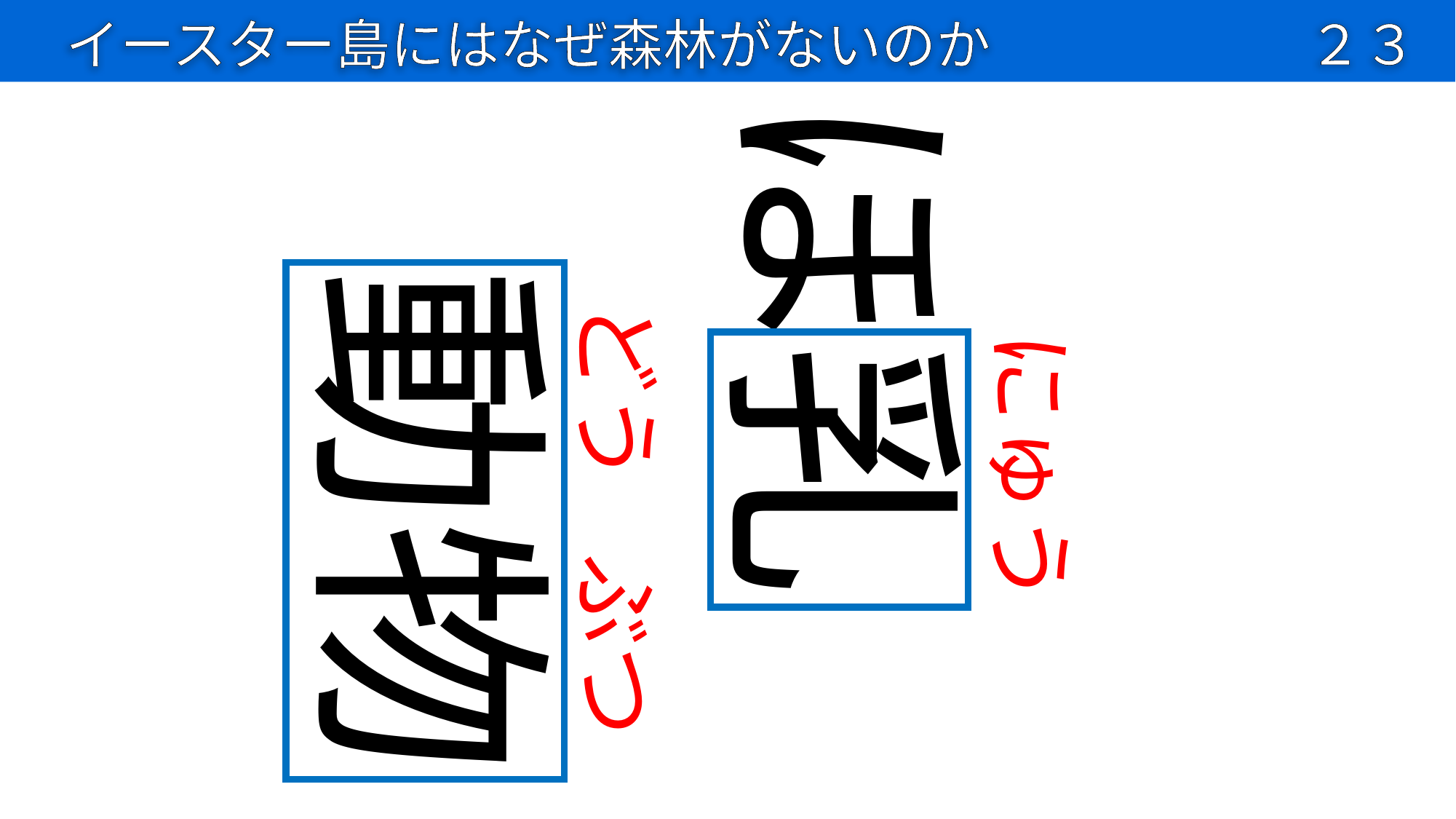

イースター島にはなぜ森林がないのか
２３
ほ乳
動物

どう
にゅう

ぶつ